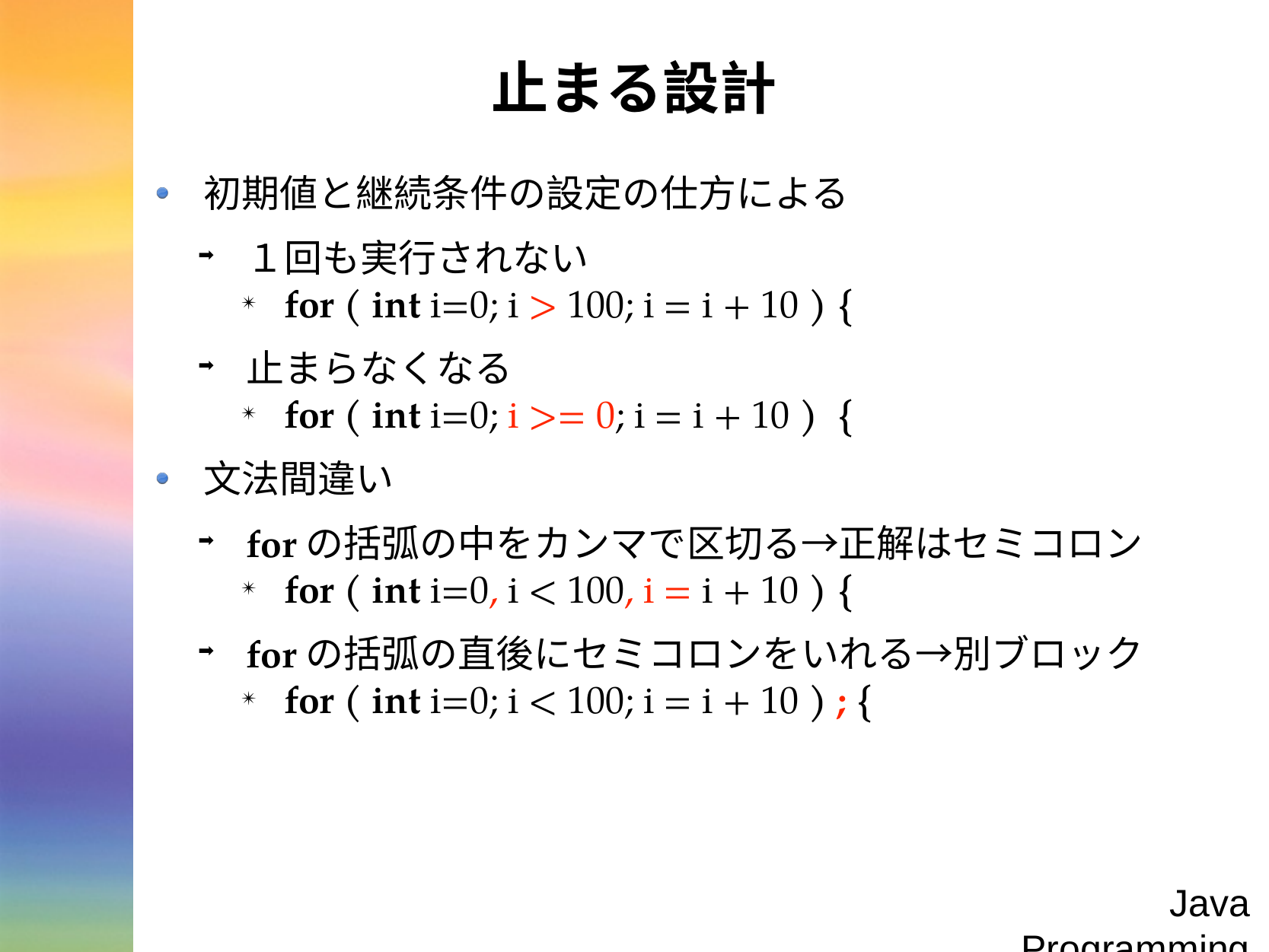

# 止まる設計
初期値と継続条件の設定の仕方による
１回も実行されない
for ( int i=0; i > 100; i = i + 10 ) {
止まらなくなる
for ( int i=0; i >= 0; i = i + 10 )  {
文法間違い
forの括弧の中をカンマで区切る→正解はセミコロン
for ( int i=0, i < 100, i = i + 10 ) {
forの括弧の直後にセミコロンをいれる→別ブロック
for ( int i=0; i < 100; i = i + 10 ) ; {